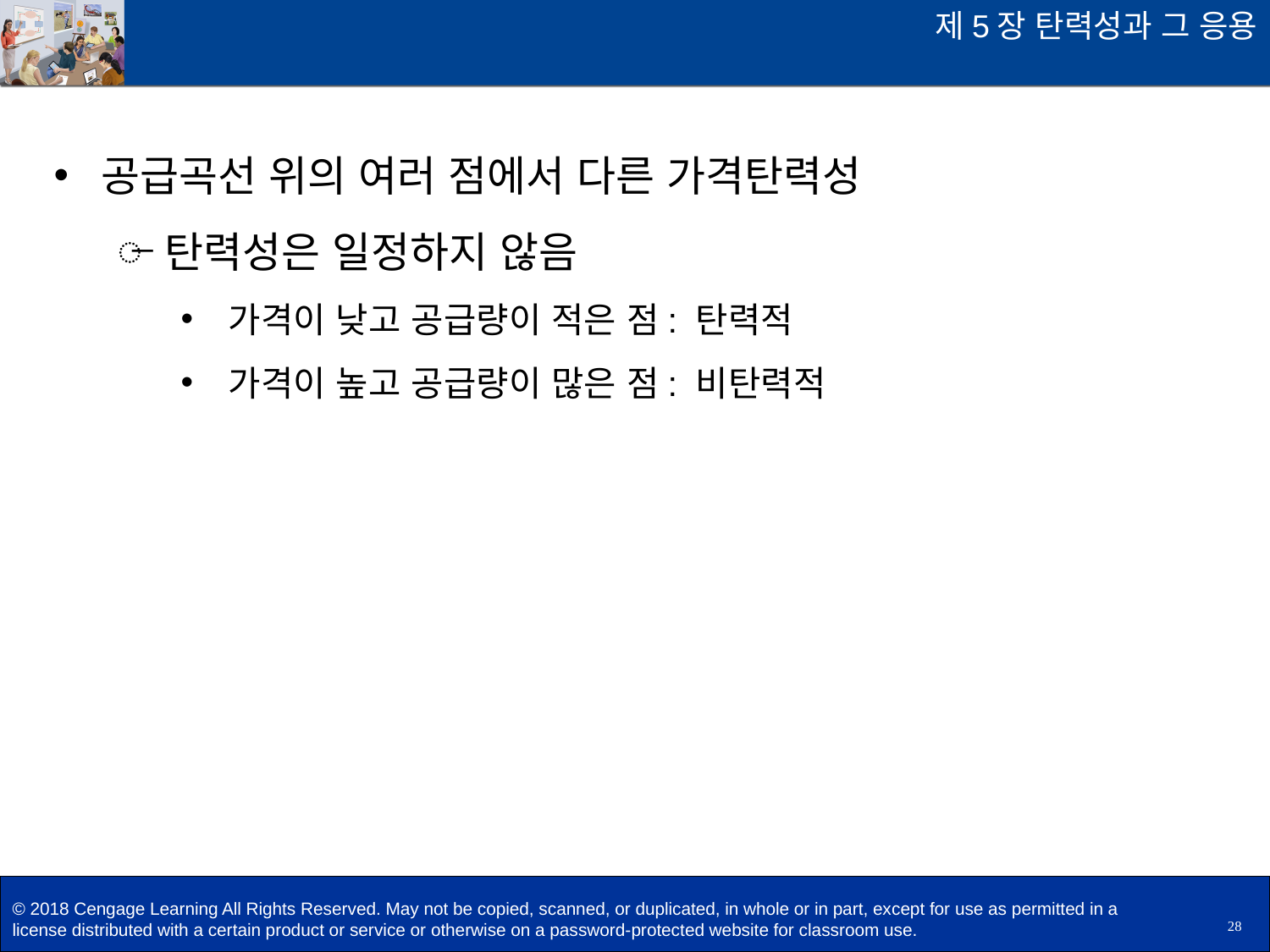

제5장 탄력성과 그 응용
공급곡선 위의 여러 점에서 다른 가격탄력성
탄력성은 일정하지 않음
가격이 낮고 공급량이 적은 점: 탄력적
가격이 높고 공급량이 많은 점: 비탄력적